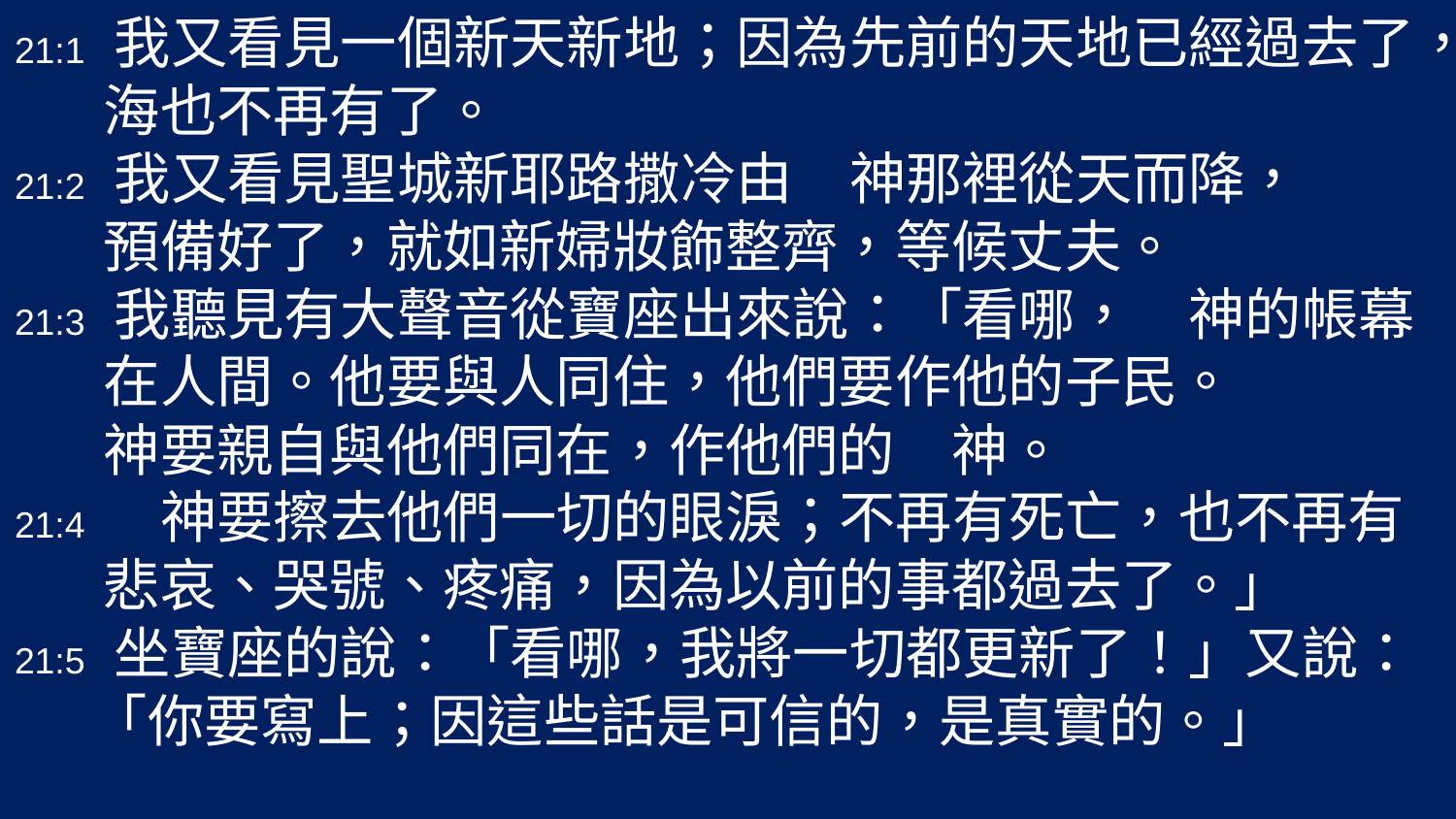

21:1 我又看見一個新天新地；因為先前的天地已經過去了，
      海也不再有了。
21:2 我又看見聖城新耶路撒冷由　神那裡從天而降，
      預備好了，就如新婦妝飾整齊，等候丈夫。
21:3 我聽見有大聲音從寶座出來說：「看哪，　神的帳幕
      在人間。他要與人同住，他們要作他的子民。
      神要親自與他們同在，作他們的　神。
21:4 　神要擦去他們一切的眼淚；不再有死亡，也不再有
      悲哀、哭號、疼痛，因為以前的事都過去了。」
21:5 坐寶座的說：「看哪，我將一切都更新了！」又說：
     「你要寫上；因這些話是可信的，是真實的。」